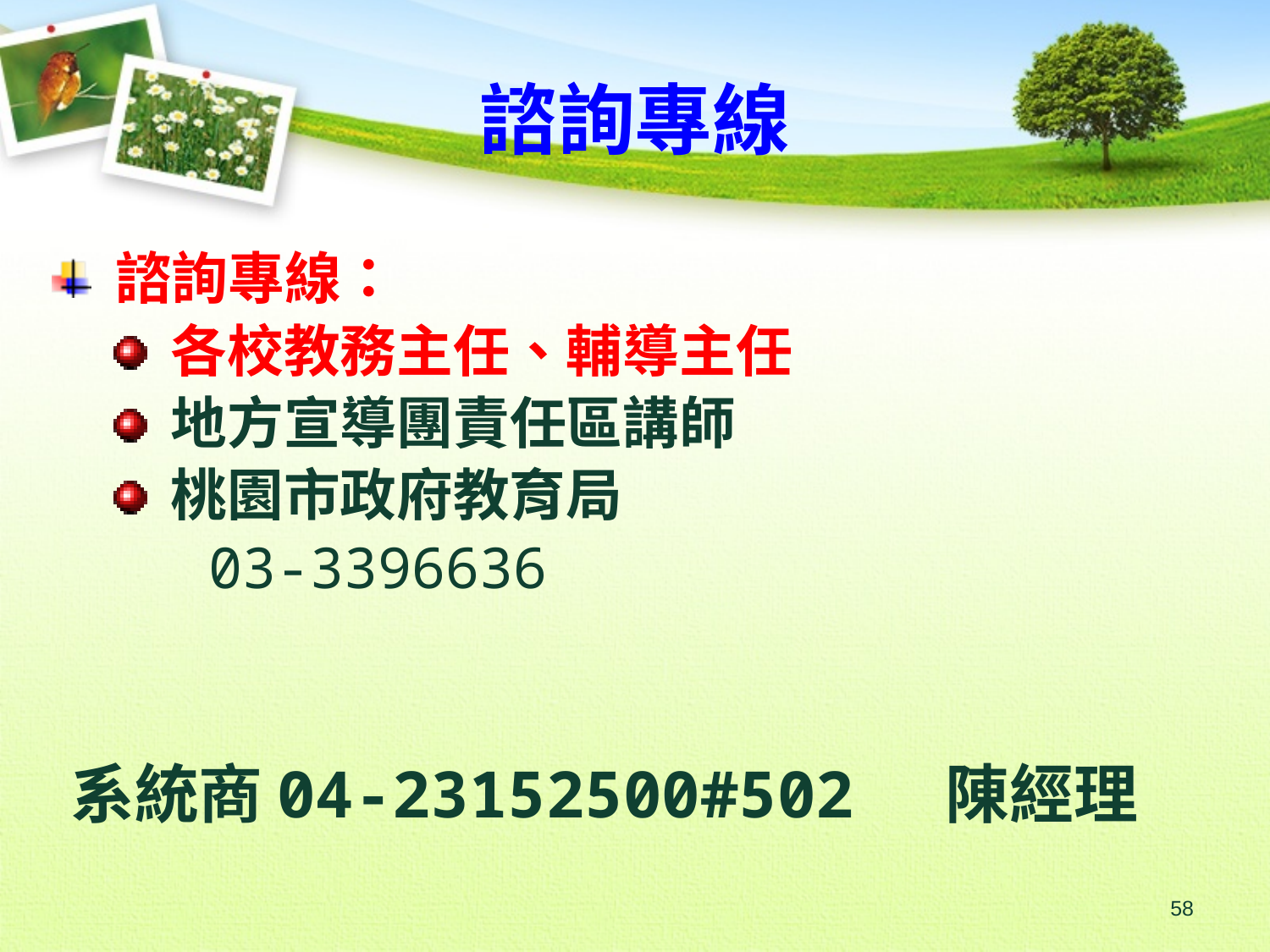

諮詢專線
諮詢專線：
各校教務主任、輔導主任
地方宣導團責任區講師
桃園市政府教育局
   03-3396636

系統商04-23152500#502  陳經理

58